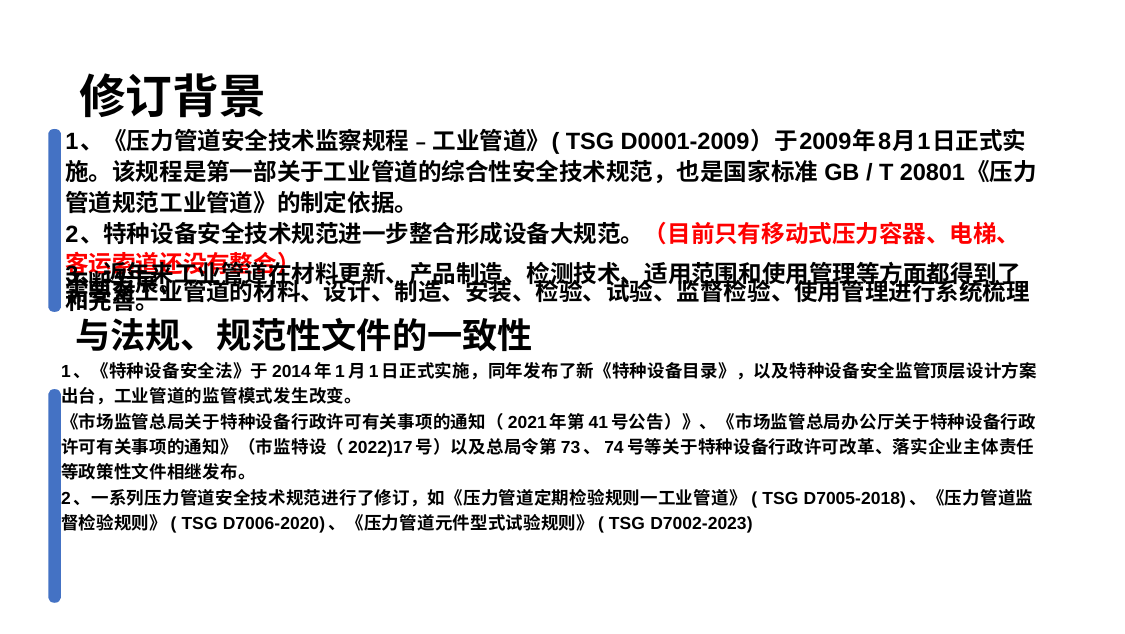

修订背景
1、《压力管道安全技术监察规程﹣工业管道》( TSG D0001-2009）于2009年8月1日正式实施。该规程是第一部关于工业管道的综合性安全技术规范，也是国家标准 GB / T 20801《压力管道规范工业管道》的制定依据。
2、特种设备安全技术规范进一步整合形成设备大规范。（目前只有移动式压力容器、电梯、客运索道还没有整合）
3、近年来工业管道在材料更新、产品制造、检测技术、适用范围和使用管理等方面都得到了不断发展。
需要对工业管道的材料、设计、制造、安装、检验、试验、监督检验、使用管理进行系统梳理和完善。

 与法规、规范性文件的一致性
1、《特种设备安全法》于2014年1月1日正式实施，同年发布了新《特种设备目录》，以及特种设备安全监管顶层设计方案出台，工业管道的监管模式发生改变。
《市场监管总局关于特种设备行政许可有关事项的通知（2021年第41号公告）》、《市场监管总局办公厅关于特种设备行政许可有关事项的通知》（市监特设（2022)17号）以及总局令第73、74号等关于特种设备行政许可改革、落实企业主体责任等政策性文件相继发布。
2、一系列压力管道安全技术规范进行了修订，如《压力管道定期检验规则一工业管道》( TSG D7005-2018)、《压力管道监督检验规则》( TSG D7006-2020)、《压力管道元件型式试验规则》( TSG D7002-2023)